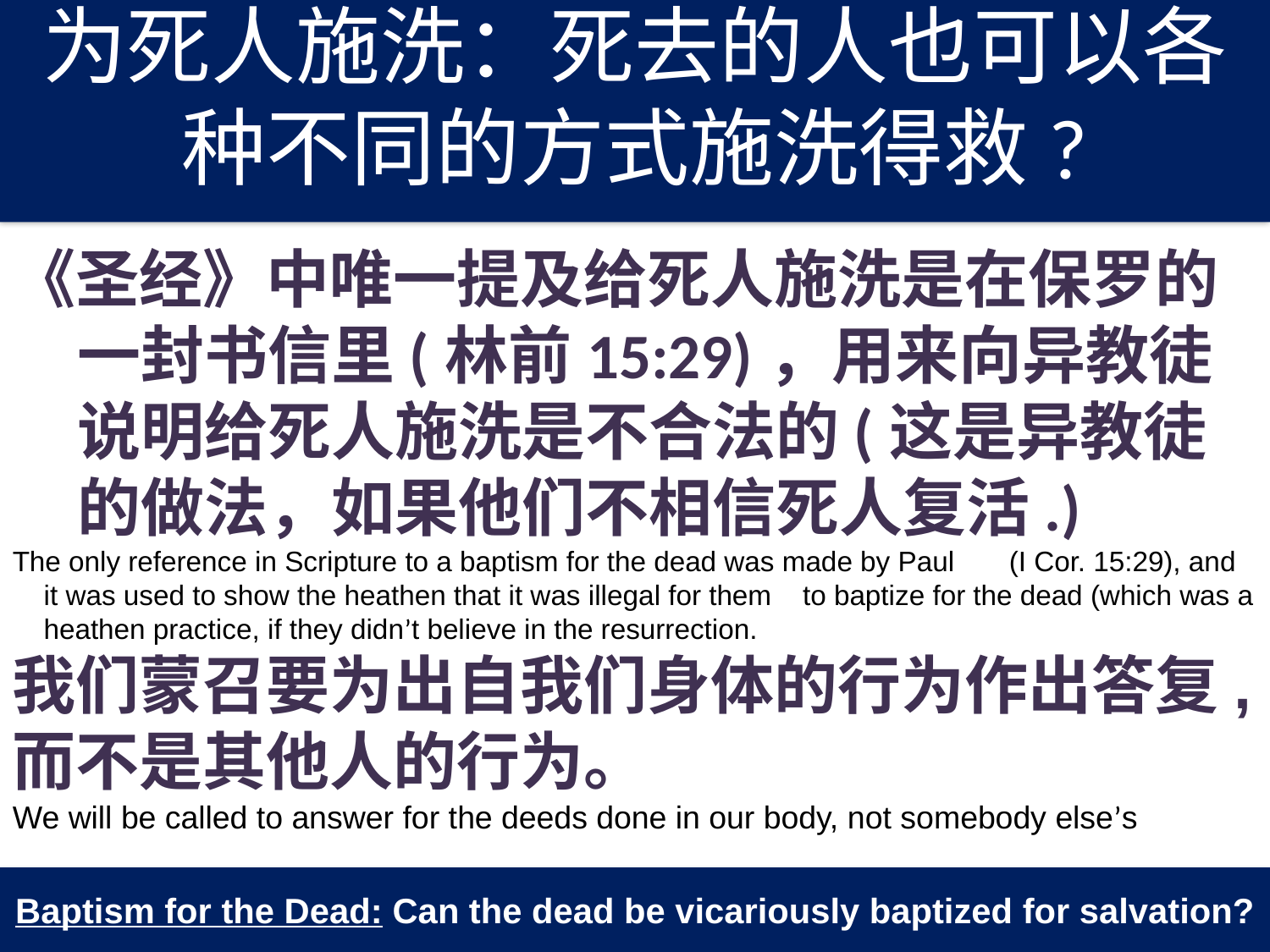

为死人施洗：死去的人也可以各种不同的方式施洗得救?

《圣经》中唯一提及给死人施洗是在保罗的一封书信里(林前15:29)，用来向异教徒说明给死人施洗是不合法的(这是异教徒的做法，如果他们不相信死人复活.)
The only reference in Scripture to a baptism for the dead was made by Paul       (I Cor. 15:29), and it was used to show the heathen that it was illegal for them    to baptize for the dead (which was a heathen practice, if they didn’t believe in the resurrection.
我们蒙召要为出自我们身体的行为作出答复,而不是其他人的行为。
We will be called to answer for the deeds done in our body, not somebody else’s
Baptism for the Dead: Can the dead be vicariously baptized for salvation?